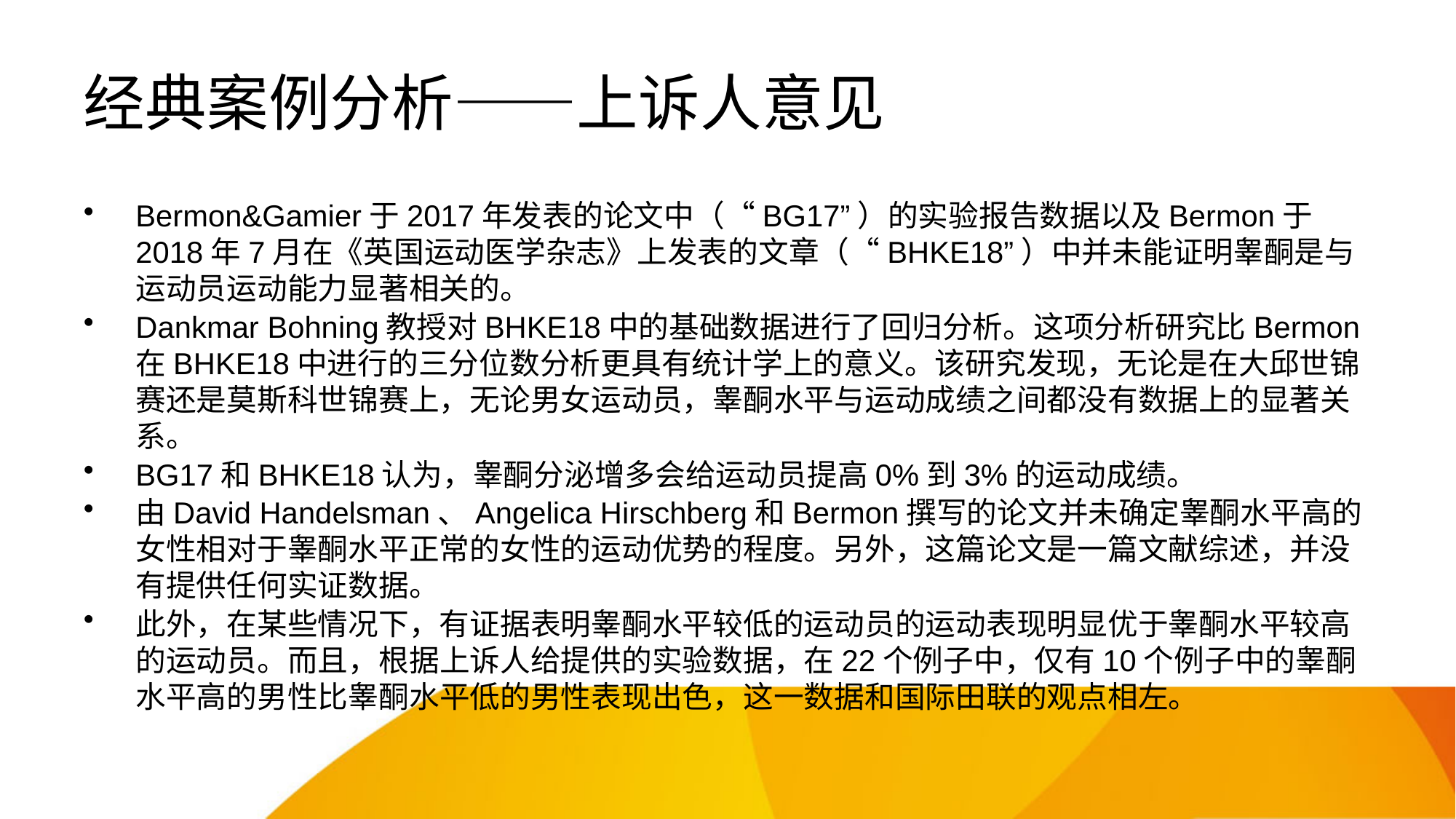

# 经典案例分析——上诉人意见
Bermon&Gamier于2017年发表的论文中（“BG17”）的实验报告数据以及Bermon于2018年7月在《英国运动医学杂志》上发表的文章（“BHKE18”）中并未能证明睾酮是与运动员运动能力显著相关的。
Dankmar Bohning教授对BHKE18中的基础数据进行了回归分析。这项分析研究比Bermon在BHKE18中进行的三分位数分析更具有统计学上的意义。该研究发现，无论是在大邱世锦赛还是莫斯科世锦赛上，无论男女运动员，睾酮水平与运动成绩之间都没有数据上的显著关系。
BG17和BHKE18认为，睾酮分泌增多会给运动员提高0%到3%的运动成绩。
由David Handelsman、Angelica Hirschberg和Bermon撰写的论文并未确定睾酮水平高的女性相对于睾酮水平正常的女性的运动优势的程度。另外，这篇论文是一篇文献综述，并没有提供任何实证数据。
此外，在某些情况下，有证据表明睾酮水平较低的运动员的运动表现明显优于睾酮水平较高的运动员。而且，根据上诉人给提供的实验数据，在22个例子中，仅有10个例子中的睾酮水平高的男性比睾酮水平低的男性表现出色，这一数据和国际田联的观点相左。